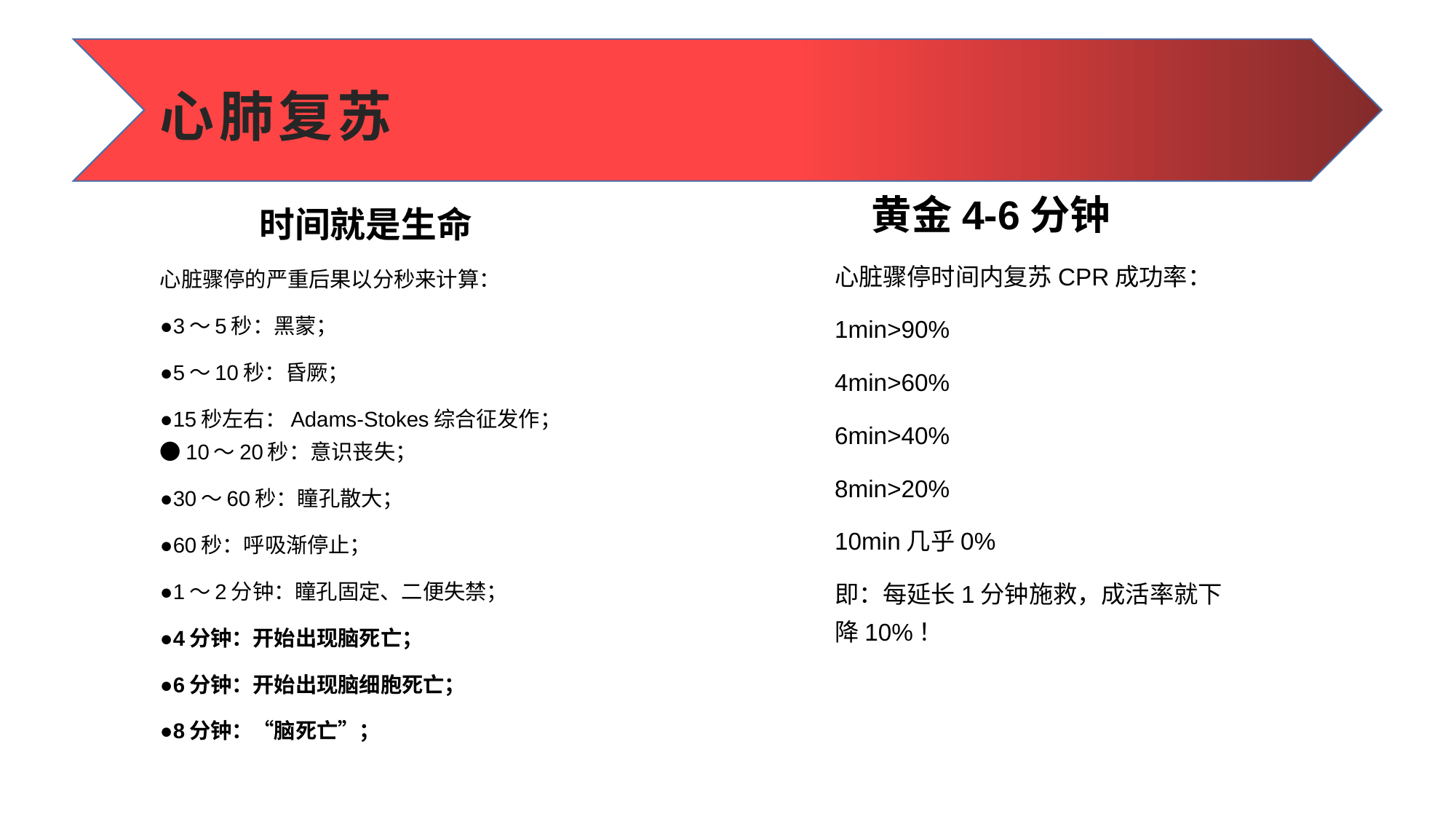

# 心肺复苏
   黄金4-6分钟
心脏骤停时间内复苏CPR成功率：
1min>90%
4min>60%
6min>40%
8min>20%
10min几乎0%
即：每延长1分钟施救，成活率就下降10%！
                    时间就是生命
心脏骤停的严重后果以分秒来计算：
●3～5秒：黑蒙；
●5～10秒：昏厥；
●15秒左右：Adams-Stokes综合征发作；●10～20秒：意识丧失；
●30～60秒：瞳孔散大；
●60秒：呼吸渐停止；
●1～2分钟：瞳孔固定、二便失禁；
●4分钟：开始出现脑死亡；
●6分钟：开始出现脑细胞死亡；
●8分钟：“脑死亡”；